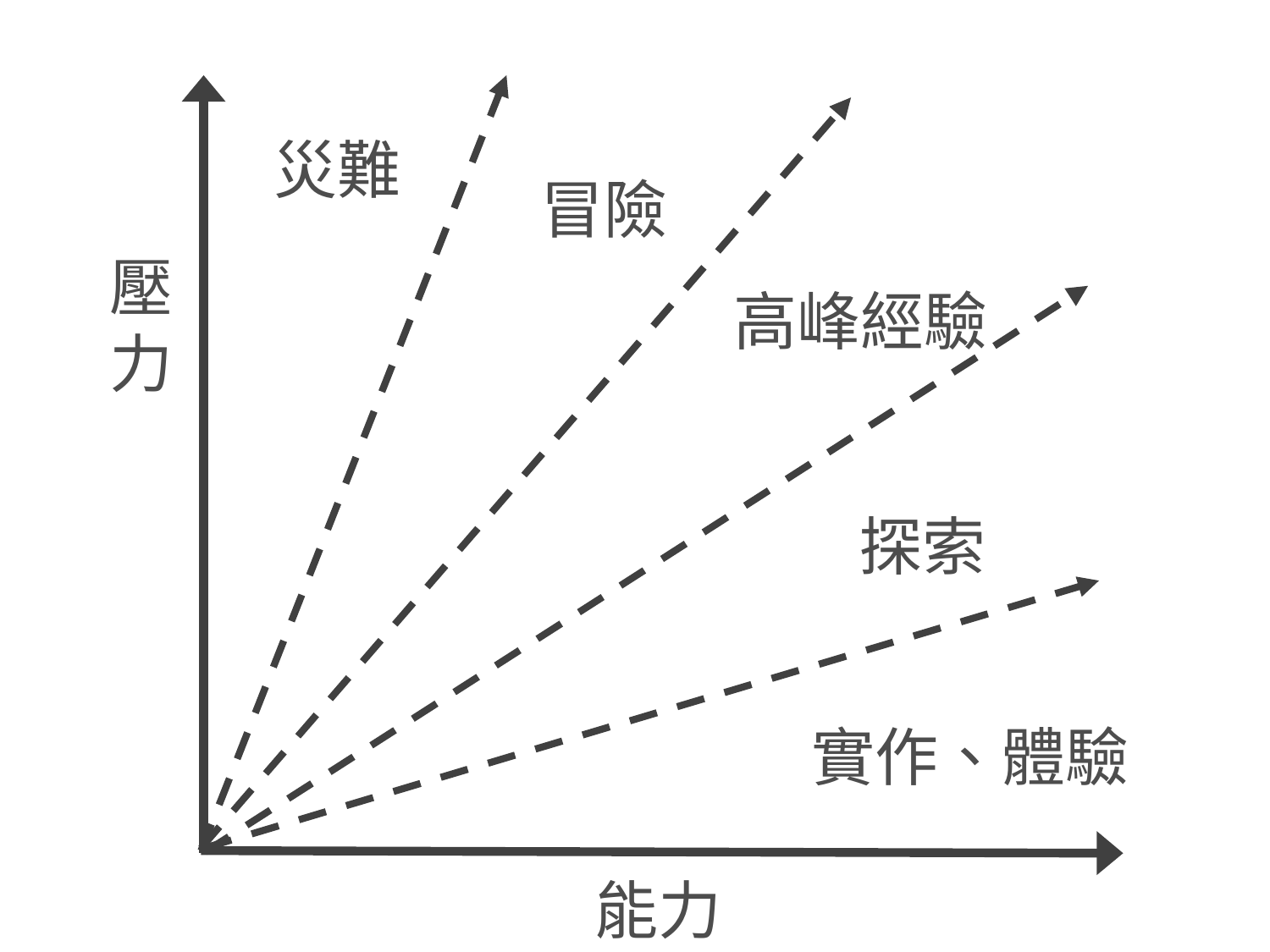

災難
冒險
壓力
高峰經驗
探索
實作、體驗
能力